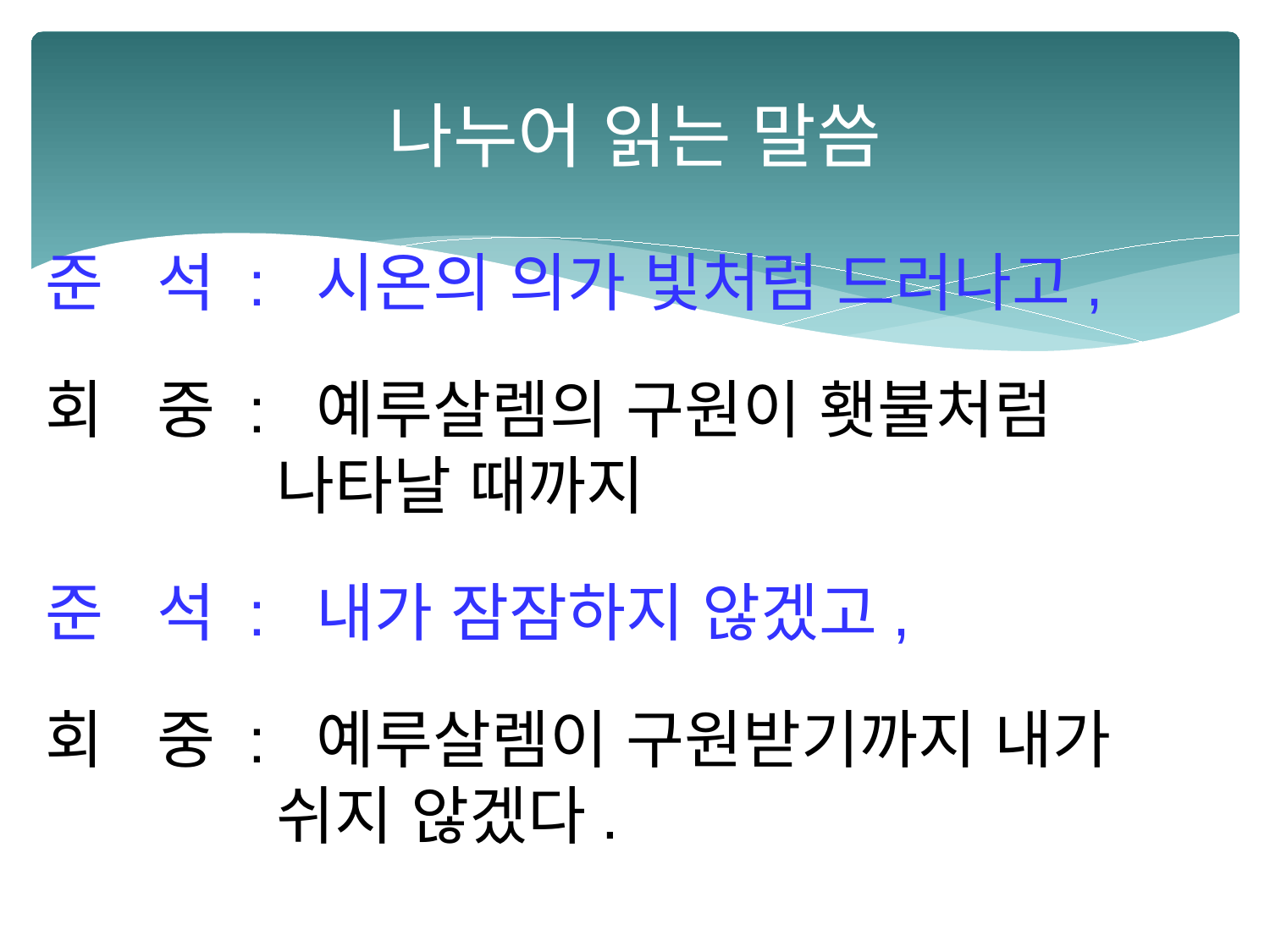

# 나누어 읽는 말씀
 준   석 :  시온의 의가 빛처럼 드러나고,

 회   중 :  예루살렘의 구원이 횃불처럼
              나타날 때까지

 준   석 :  내가 잠잠하지 않겠고,

 회   중 :  예루살렘이 구원받기까지 내가
              쉬지 않겠다.